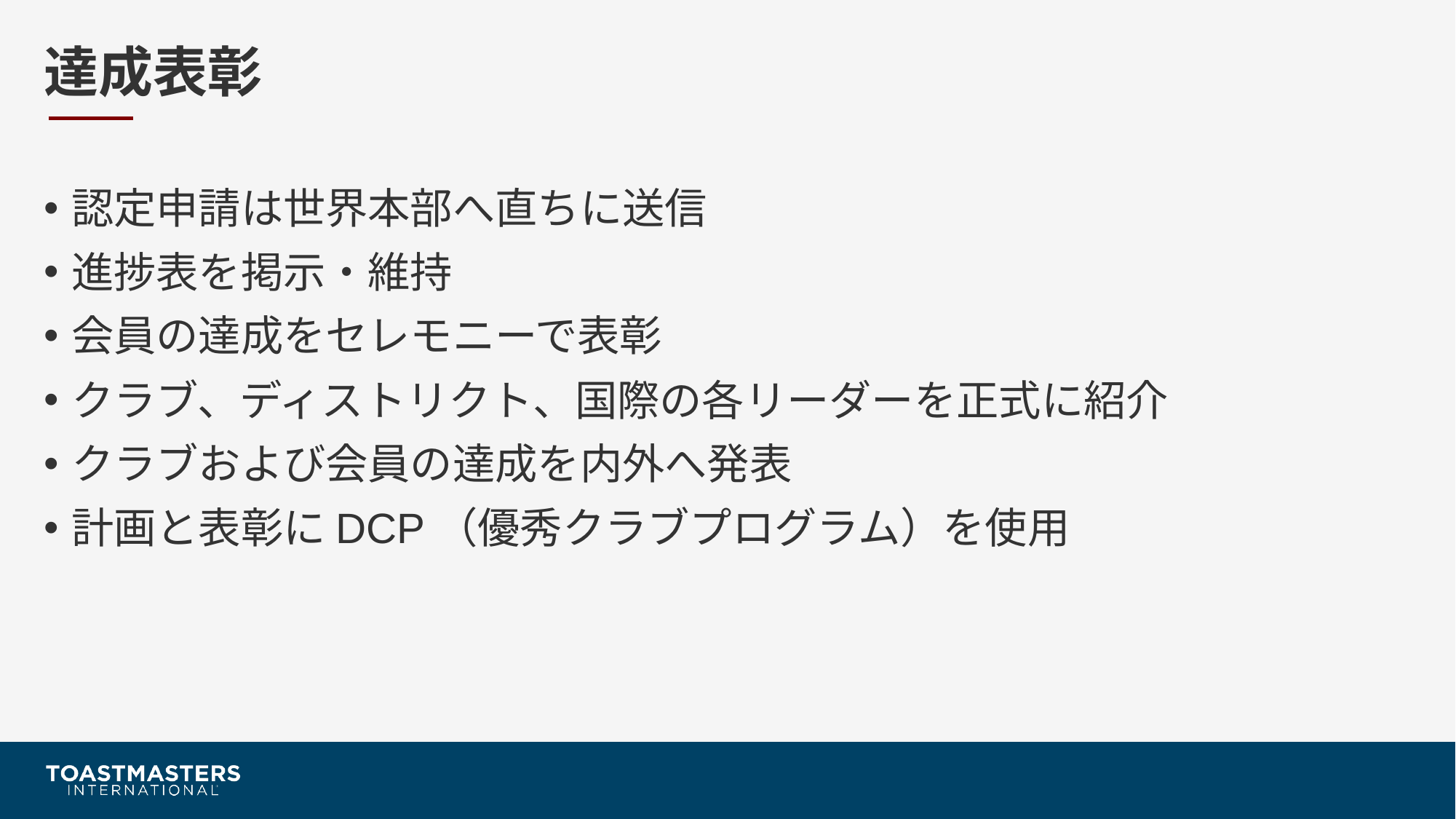

# 達成表彰
認定申請は世界本部へ直ちに送信
進捗表を掲示・維持
会員の達成をセレモニーで表彰
クラブ、ディストリクト、国際の各リーダーを正式に紹介
クラブおよび会員の達成を内外へ発表
計画と表彰にDCP（優秀クラブプログラム）を使用